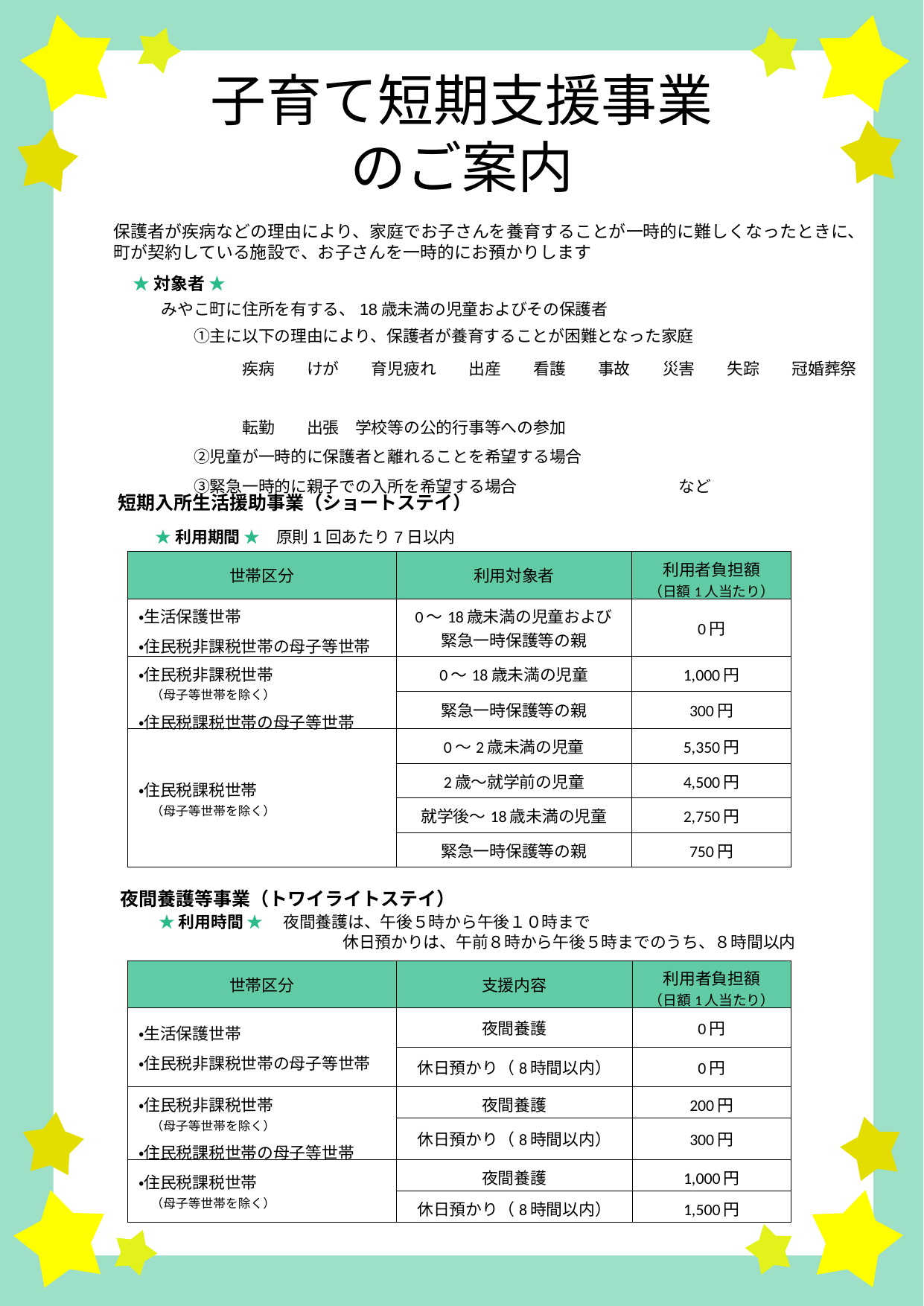

子育て短期支援事業
のご案内

　　　保護者が疾病などの理由により、家庭でお子さんを養育することが一時的に難しくなったときに、
　　　町が契約している施設で、お子さんを一時的にお預かりします
　　　　★ 対象者 ★

　　　　　　みやこ町に住所を有する、18歳未満の児童およびその保護者

　　　　　　　　①主に以下の理由により、保護者が養育することが困難となった家庭

　　　　　　　　　　　疾病　　けが　　育児疲れ　　出産　　看護　　事故　　災害　　失踪　　冠婚葬祭
　　　　　　　　　　　転勤　　出張　学校等の公的行事等への参加
　　　　　　　　②児童が一時的に保護者と離れることを希望する場合
　　　　　　　　③緊急一時的に親子での入所を希望する場合　　　　　　　　　　など

　　　短期入所生活援助事業（ショートステイ）
　　　　　★ 利用期間 ★　原則1回あたり7日以内

| 世帯区分 | 利用対象者 | 利用者負担額 （日額1人当たり） |
| --- | --- | --- |
| ・生活保護世帯 ・住民税非課税世帯の母子等世帯 | 0～18歳未満の児童および 緊急一時保護等の親 | 0円 |
| ・住民税非課税世帯 　（母子等世帯を除く） ・住民税課税世帯の母子等世帯 | 0～18歳未満の児童 | 1,000円 |
|  | 緊急一時保護等の親 | 300円 |
| ・住民税課税世帯 　（母子等世帯を除く） | 0～2歳未満の児童 | 5,350円 |
|  | 2歳～就学前の児童 | 4,500円 |
|  | 就学後～18歳未満の児童 | 2,750円 |
|  | 緊急一時保護等の親 | 750円 |
　　　夜間養護等事業（トワイライトステイ）
　　　　　 ★ 利用時間 ★ 　夜間養護は、午後５時から午後１０時まで
　　　　　　　　　　　　　　　　　 休日預かりは、午前８時から午後５時までのうち、８時間以内
| 世帯区分 | 支援内容 | 利用者負担額 （日額1人当たり） |
| --- | --- | --- |
| ・生活保護世帯 ・住民税非課税世帯の母子等世帯 | 夜間養護 | 0円 |
|  | 休日預かり（8時間以内） | 0円 |
| ・住民税非課税世帯 　（母子等世帯を除く） ・住民税課税世帯の母子等世帯 | 夜間養護 | 200円 |
|  | 休日預かり（8時間以内） | 300円 |
| ・住民税課税世帯 　（母子等世帯を除く） | 夜間養護 | 1,000円 |
|  | 休日預かり（8時間以内） | 1,500円 |